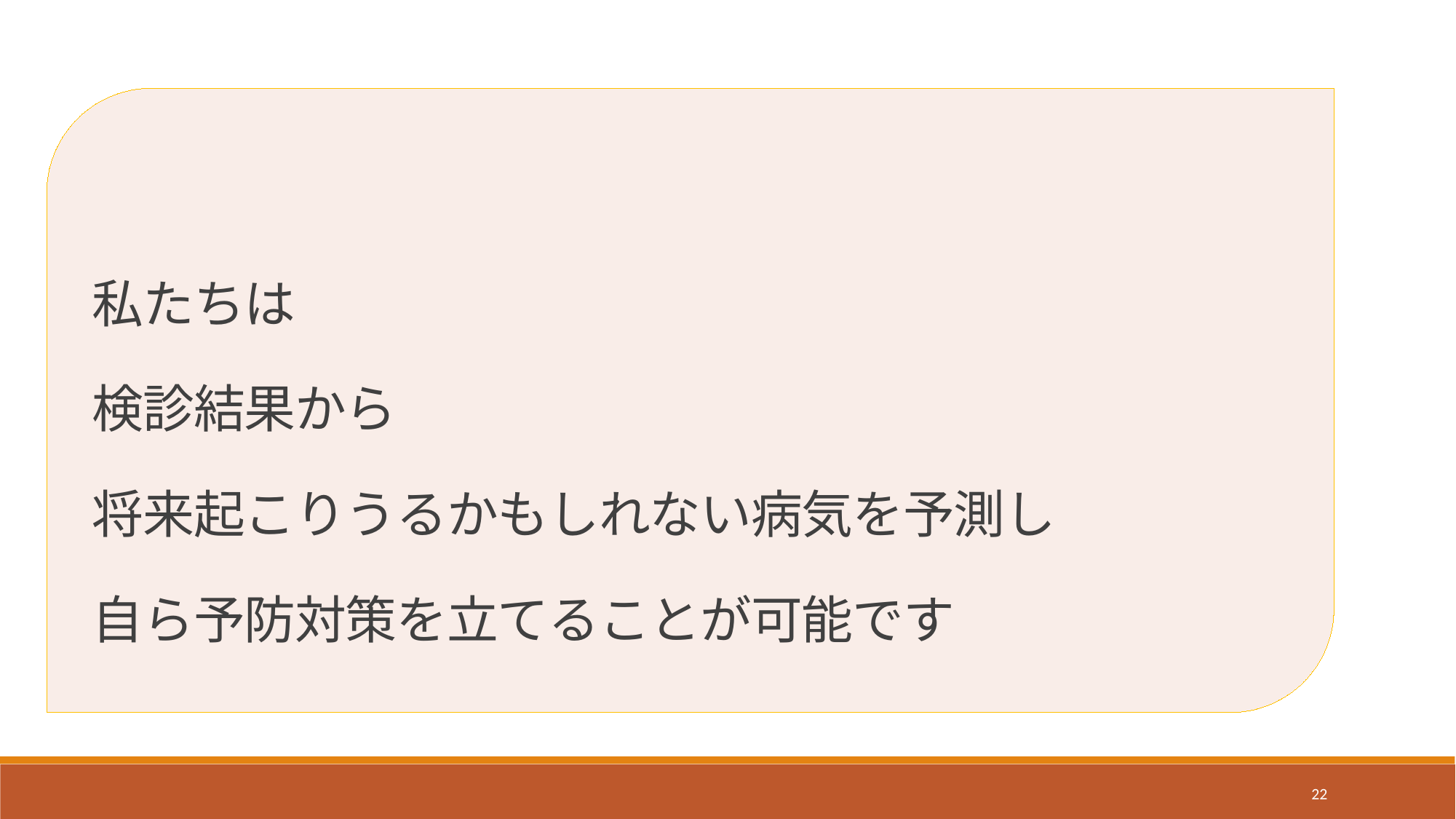

私たちは
検診結果から
将来起こりうるかもしれない病気を予測し
自ら予防対策を立てることが可能です
22